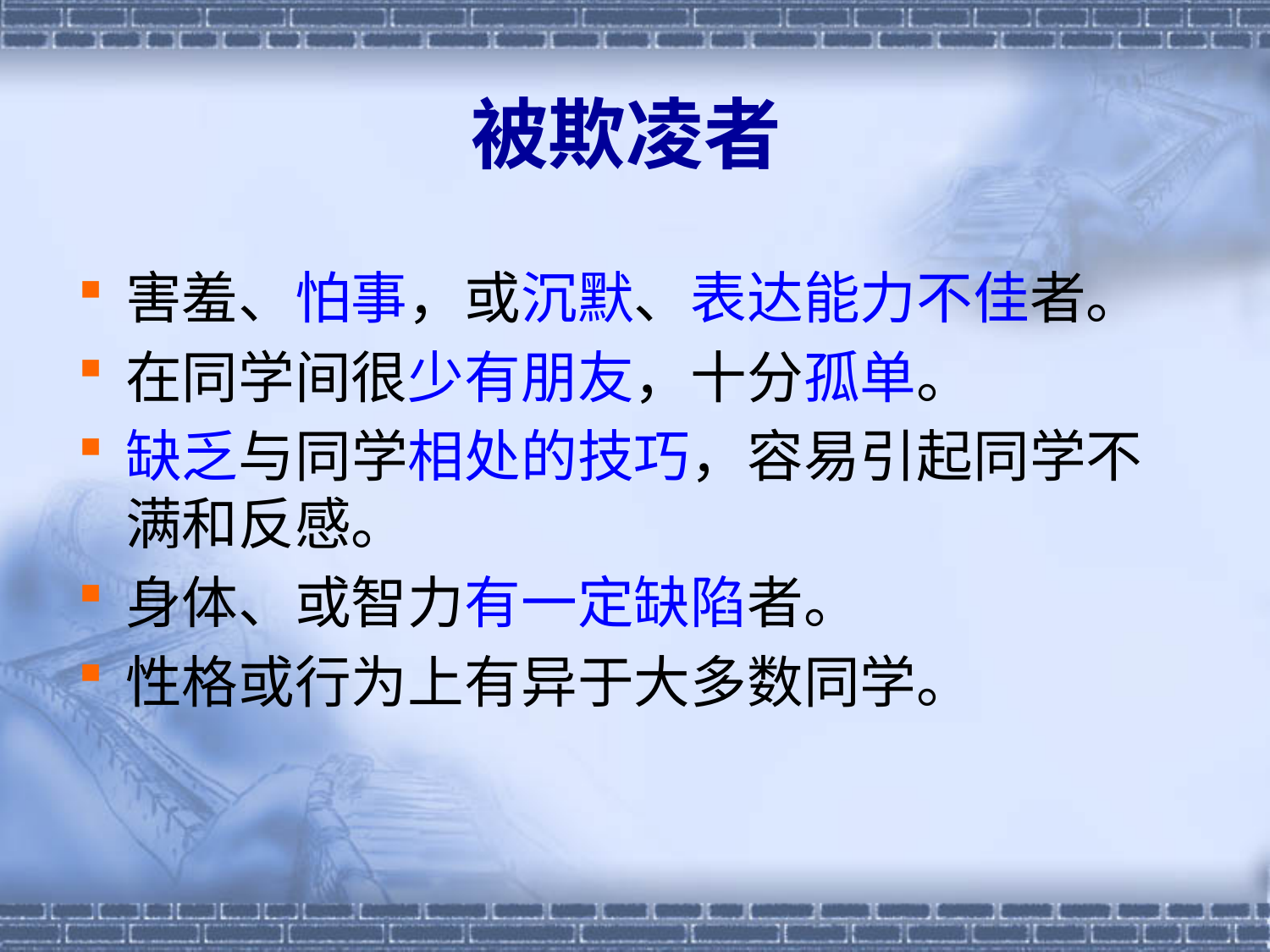

# 被欺凌者
害羞、怕事，或沉默、表达能力不佳者。
在同学间很少有朋友，十分孤单。
缺乏与同学相处的技巧，容易引起同学不满和反感。
身体、或智力有一定缺陷者。
性格或行为上有异于大多数同学。